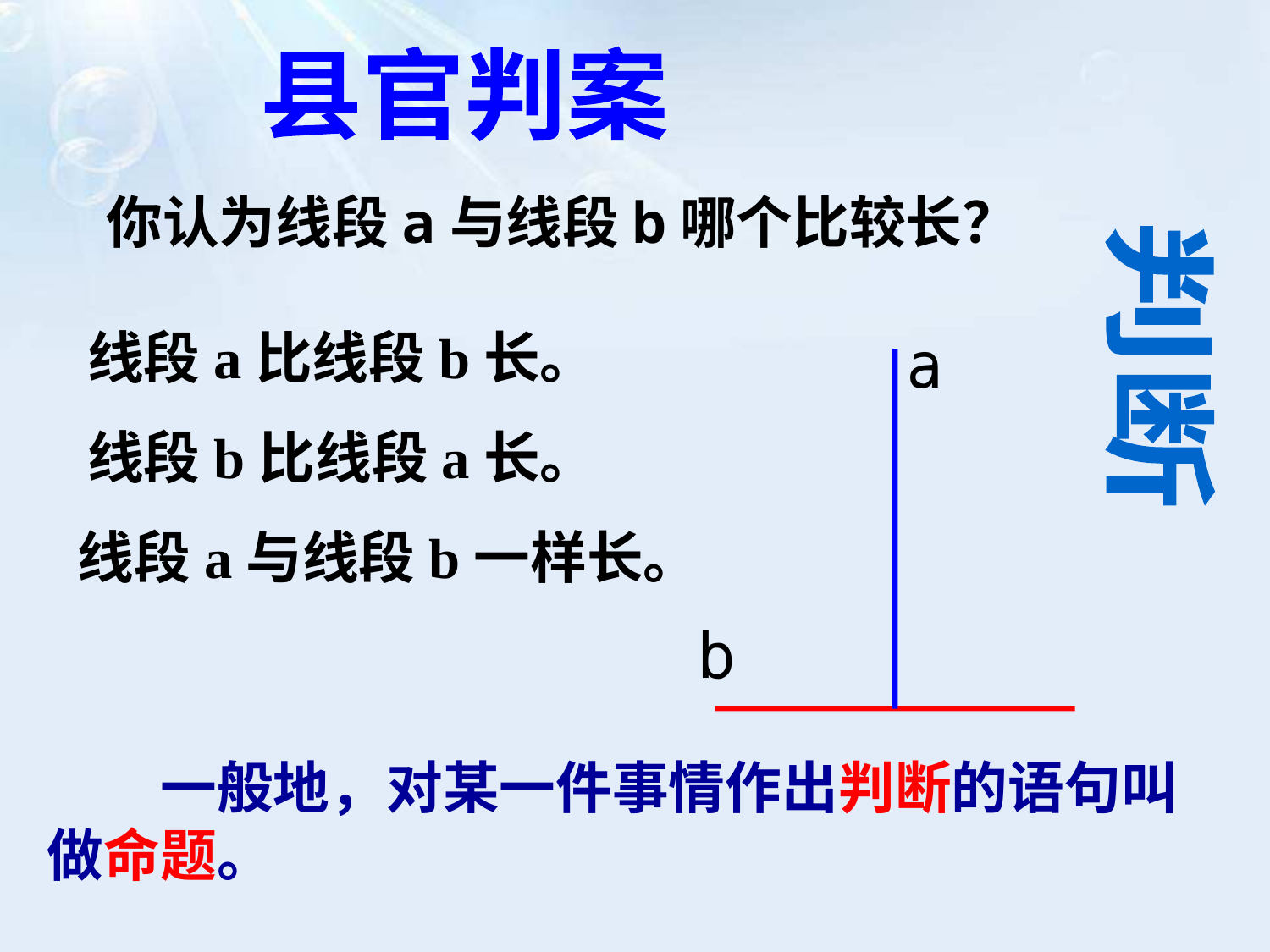

县官判案
  你认为线段a与线段b哪个比较长？
判断
线段a比线段b长。
a

线段b比线段a长。
线段a与线段b一样长。
b

　　一般地，对某一件事情作出判断的语句叫做命题。